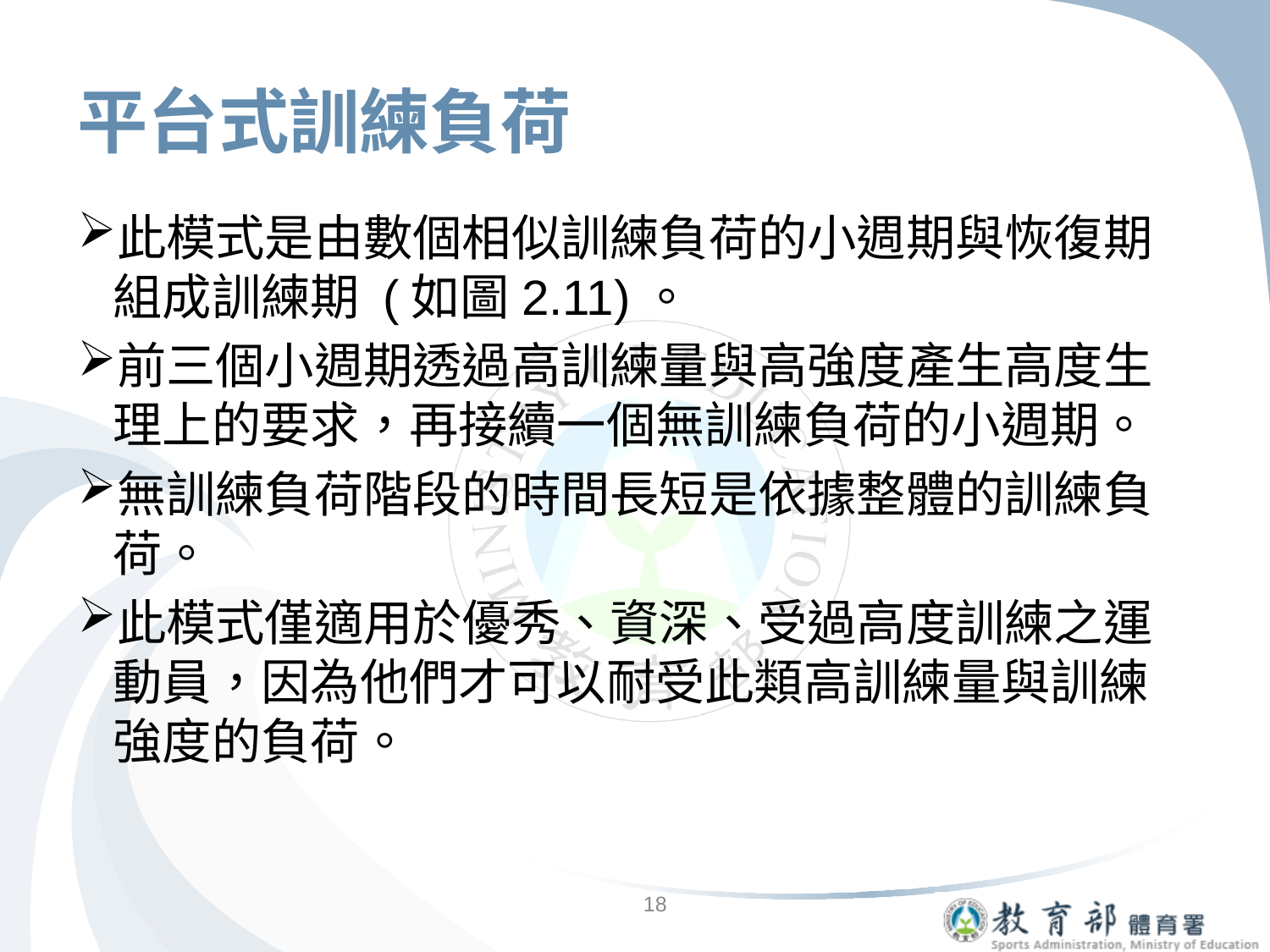

# 平台式訓練負荷
此模式是由數個相似訓練負荷的小週期與恢復期組成訓練期 (如圖2.11)。
前三個小週期透過高訓練量與高強度產生高度生理上的要求，再接續一個無訓練負荷的小週期。
無訓練負荷階段的時間長短是依據整體的訓練負荷。
此模式僅適用於優秀、資深、受過高度訓練之運動員，因為他們才可以耐受此類高訓練量與訓練強度的負荷。
18